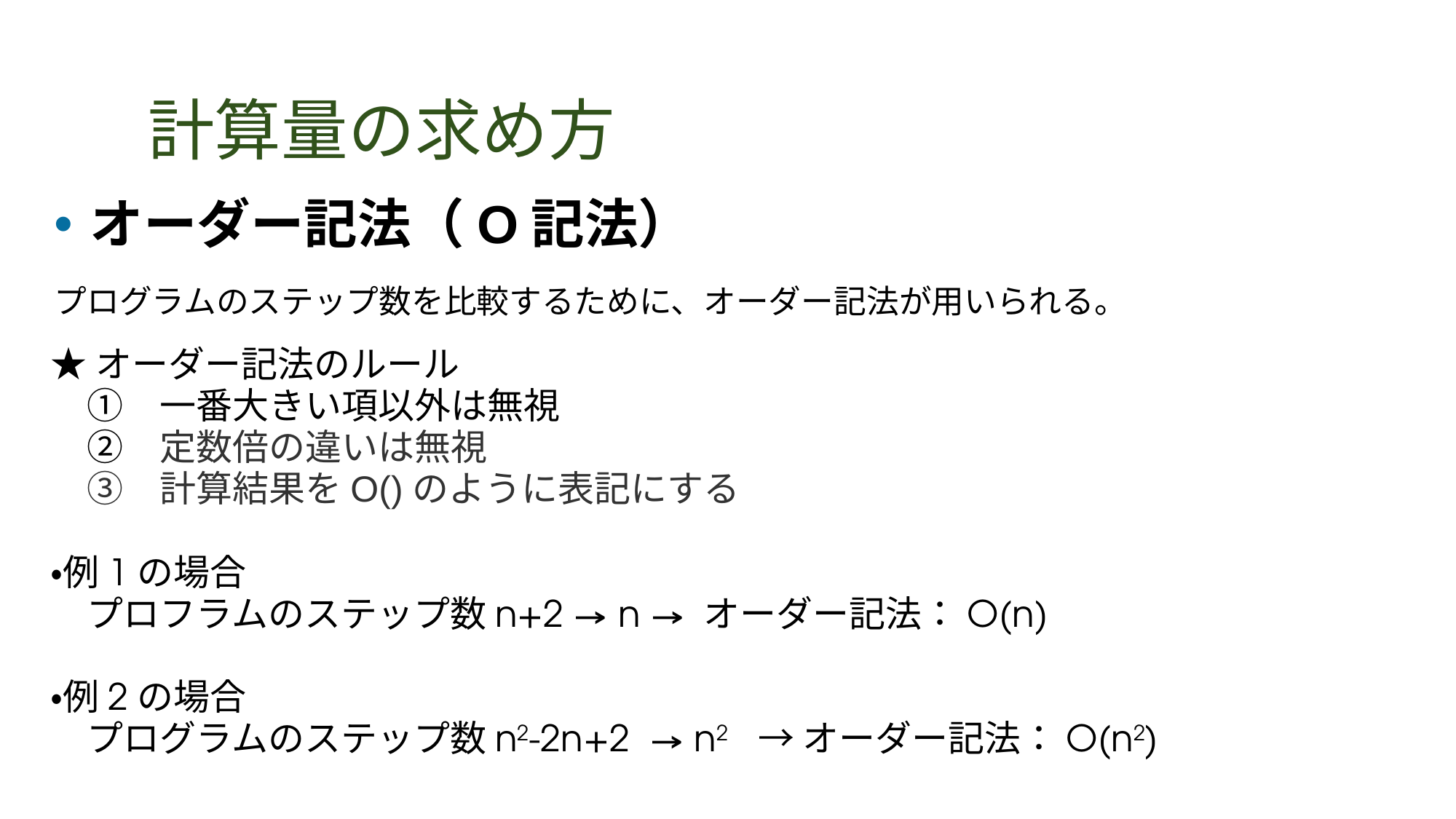

# 計算量の求め方
オーダー記法（O記法）
プログラムのステップ数を比較するために、オーダー記法が用いられる。
★オーダー記法のルール
　①　一番大きい項以外は無視
　②　定数倍の違いは無視
　③　計算結果をO()のように表記にする
・例1の場合
　プロフラムのステップ数n+2 → n → オーダー記法：O(n)

・例2の場合
　プログラムのステップ数n2-2n+2  → n2　→ オーダー記法：O(n2)